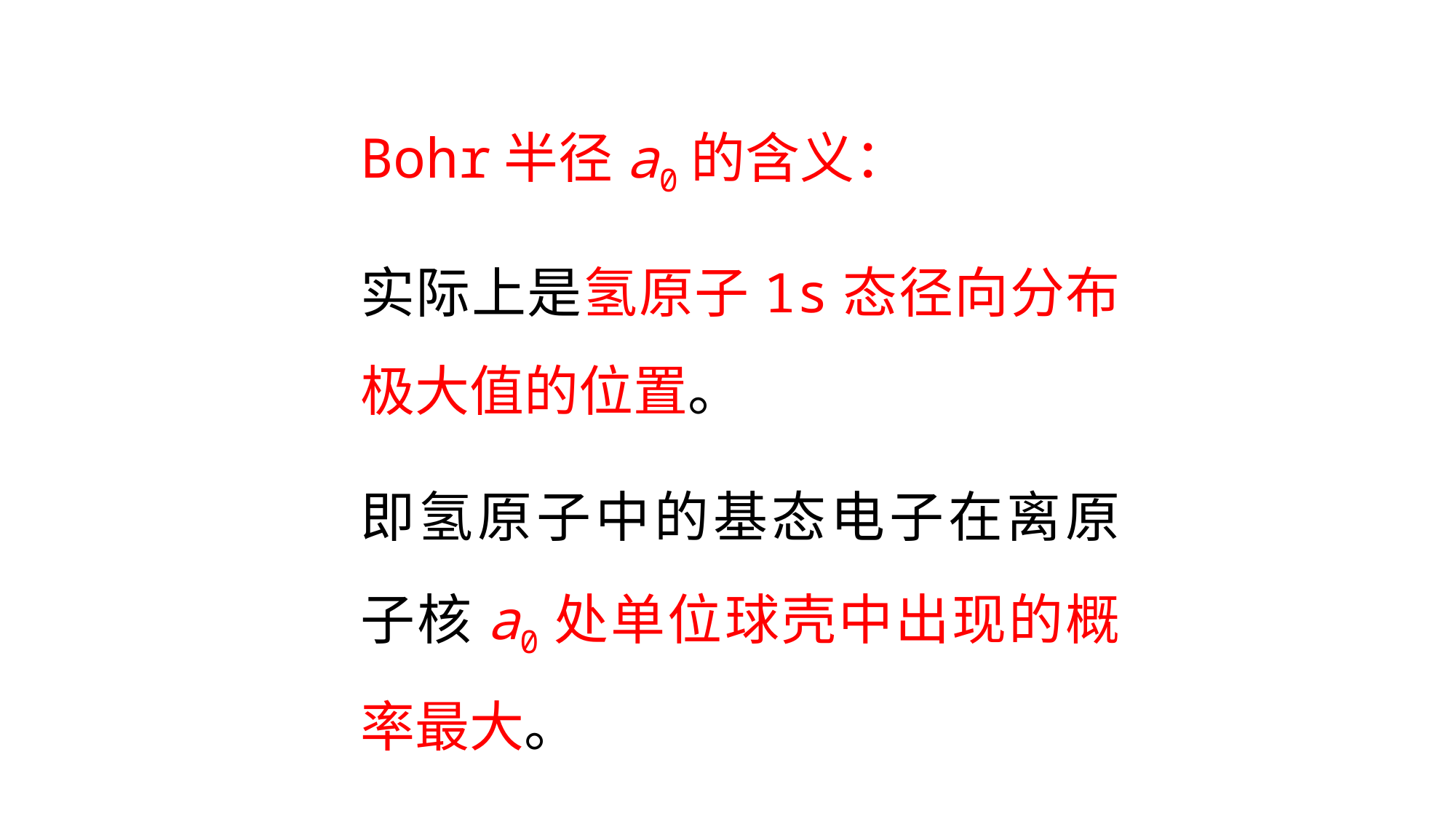

Bohr半径a0的含义：
实际上是氢原子1s态径向分布极大值的位置。
即氢原子中的基态电子在离原子核a0处单位球壳中出现的概率最大。